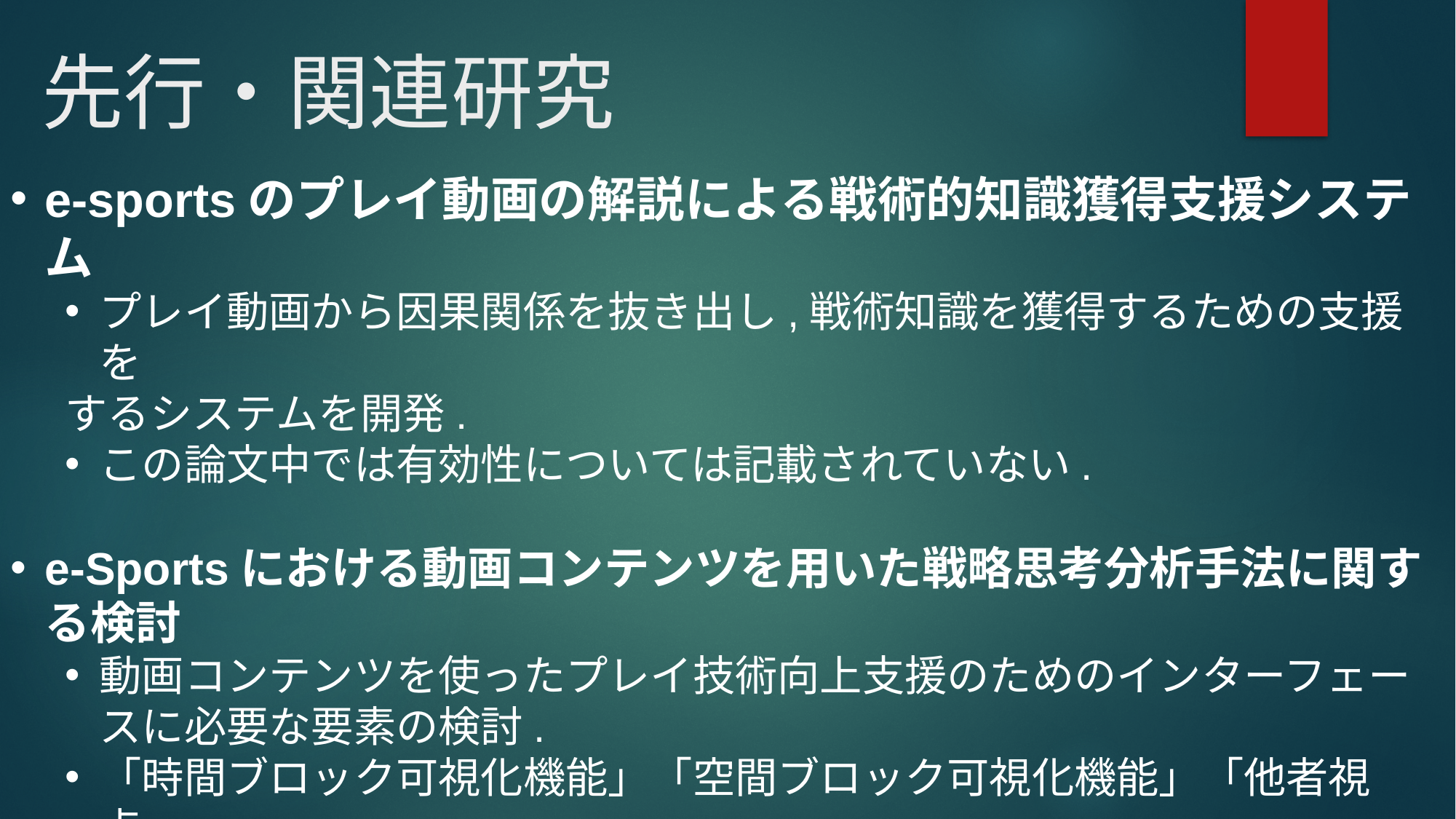

# 先行・関連研究
e-sportsのプレイ動画の解説による戦術的知識獲得支援システム
プレイ動画から因果関係を抜き出し,戦術知識を獲得するための支援を
するシステムを開発.
この論文中では有効性については記載されていない.

e-Sportsにおける動画コンテンツを用いた戦略思考分析手法に関する検討
動画コンテンツを使ったプレイ技術向上支援のためのインターフェースに必要な要素の検討.
「時間ブロック可視化機能」「空間ブロック可視化機能」「他者視点」